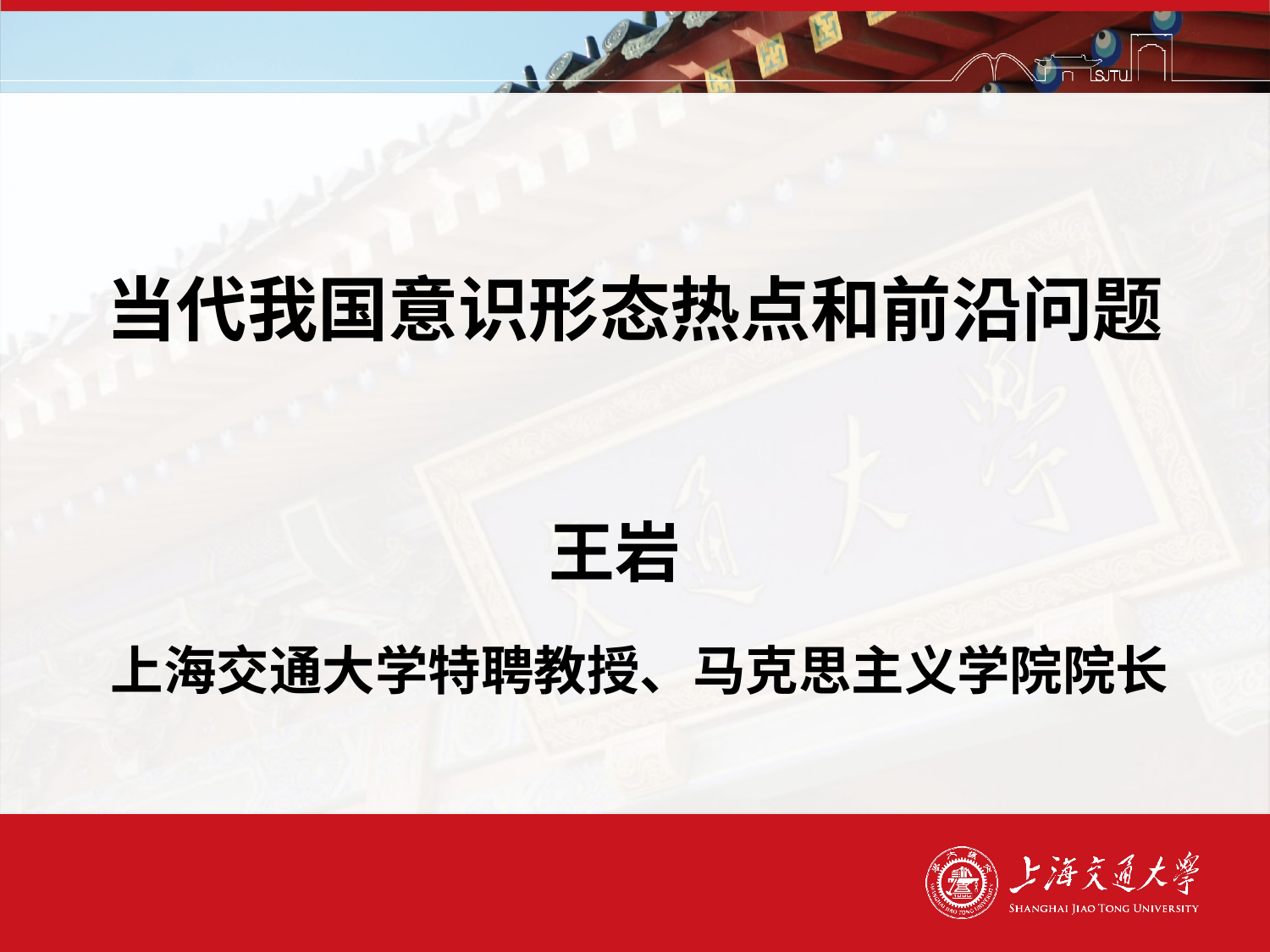

# 当代我国意识形态热点和前沿问题
王岩
上海交通大学特聘教授、马克思主义学院院长